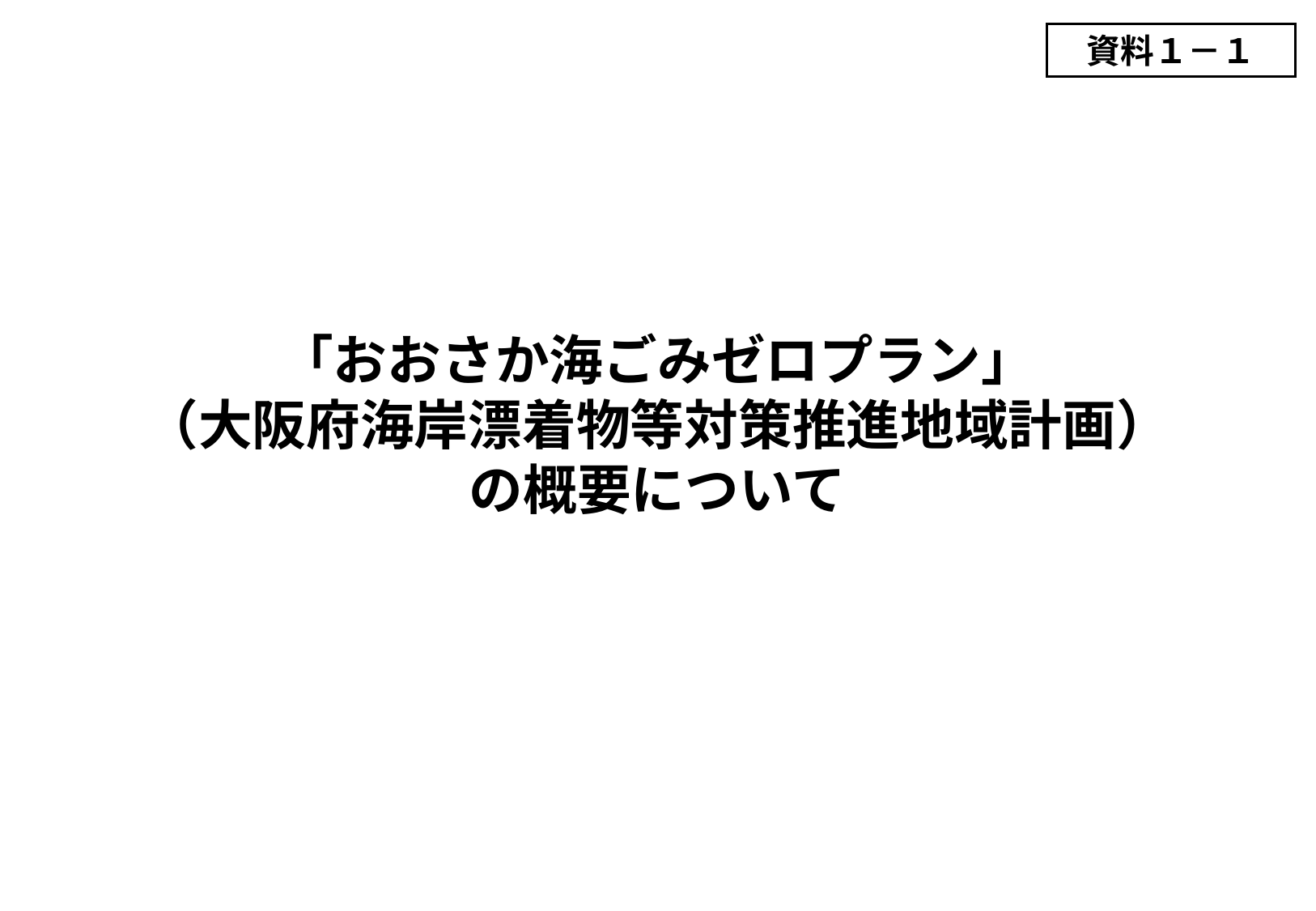

資料１－１
# 「おおさか海ごみゼロプラン」 （大阪府海岸漂着物等対策推進地域計画） の概要について